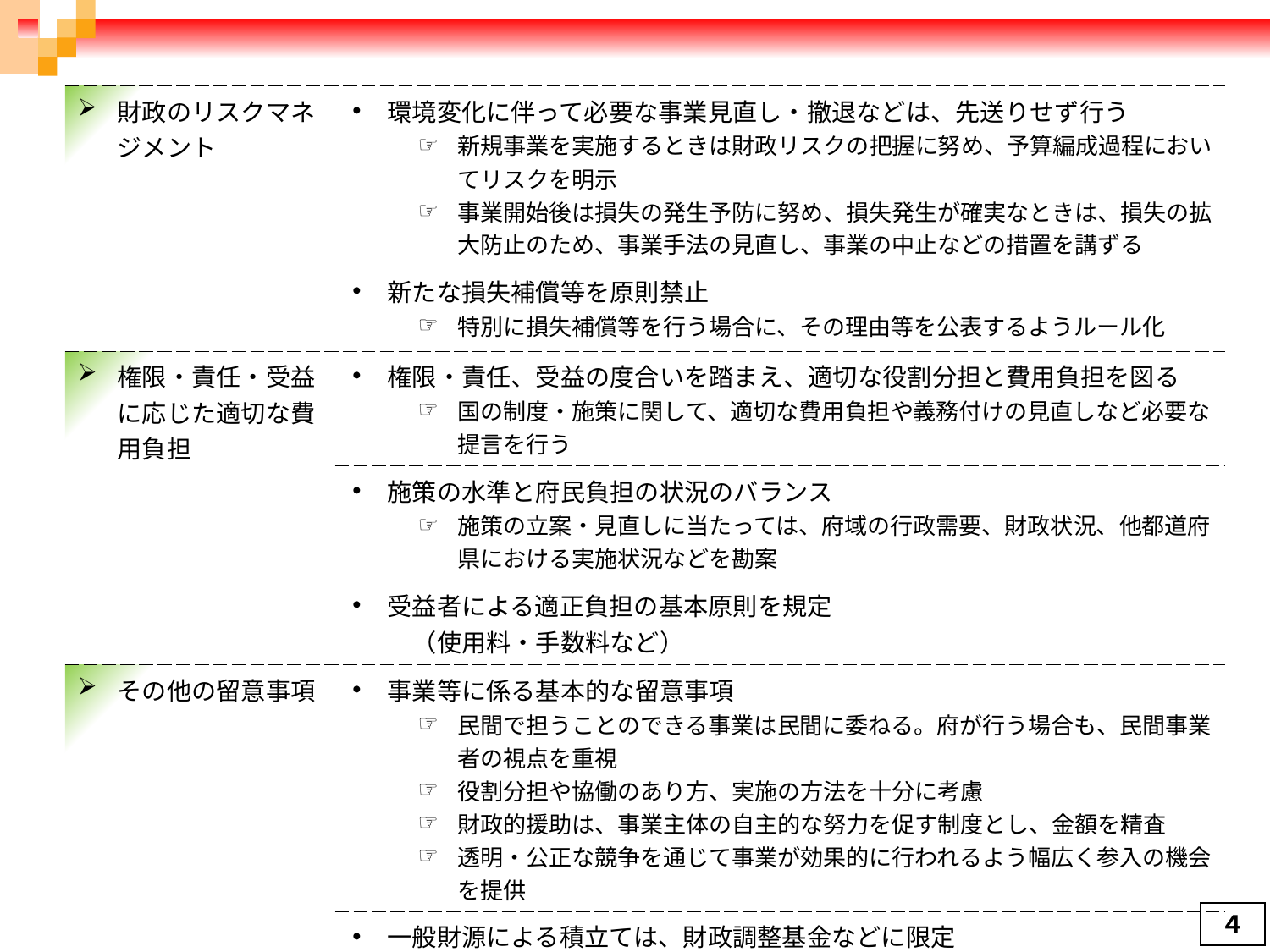

| 財政のリスクマネジメント | 環境変化に伴って必要な事業見直し・撤退などは、先送りせず行う 新規事業を実施するときは財政リスクの把握に努め、予算編成過程においてリスクを明示 事業開始後は損失の発生予防に努め、損失発生が確実なときは、損失の拡大防止のため、事業手法の見直し、事業の中止などの措置を講ずる |
| --- | --- |
|  | 新たな損失補償等を原則禁止 特別に損失補償等を行う場合に、その理由等を公表するようルール化 |
| 権限・責任・受益に応じた適切な費用負担 | 権限・責任、受益の度合いを踏まえ、適切な役割分担と費用負担を図る 国の制度・施策に関して、適切な費用負担や義務付けの見直しなど必要な提言を行う |
|  | 施策の水準と府民負担の状況のバランス 施策の立案・見直しに当たっては、府域の行政需要、財政状況、他都道府県における実施状況などを勘案 |
|  | 受益者による適正負担の基本原則を規定 　（使用料・手数料など） |
| その他の留意事項 | 事業等に係る基本的な留意事項 民間で担うことのできる事業は民間に委ねる。府が行う場合も、民間事業者の視点を重視 役割分担や協働のあり方、実施の方法を十分に考慮 財政的援助は、事業主体の自主的な努力を促す制度とし、金額を精査 透明・公正な競争を通じて事業が効果的に行われるよう幅広く参入の機会を提供 |
|  | 一般財源による積立ては、財政調整基金などに限定 |
４